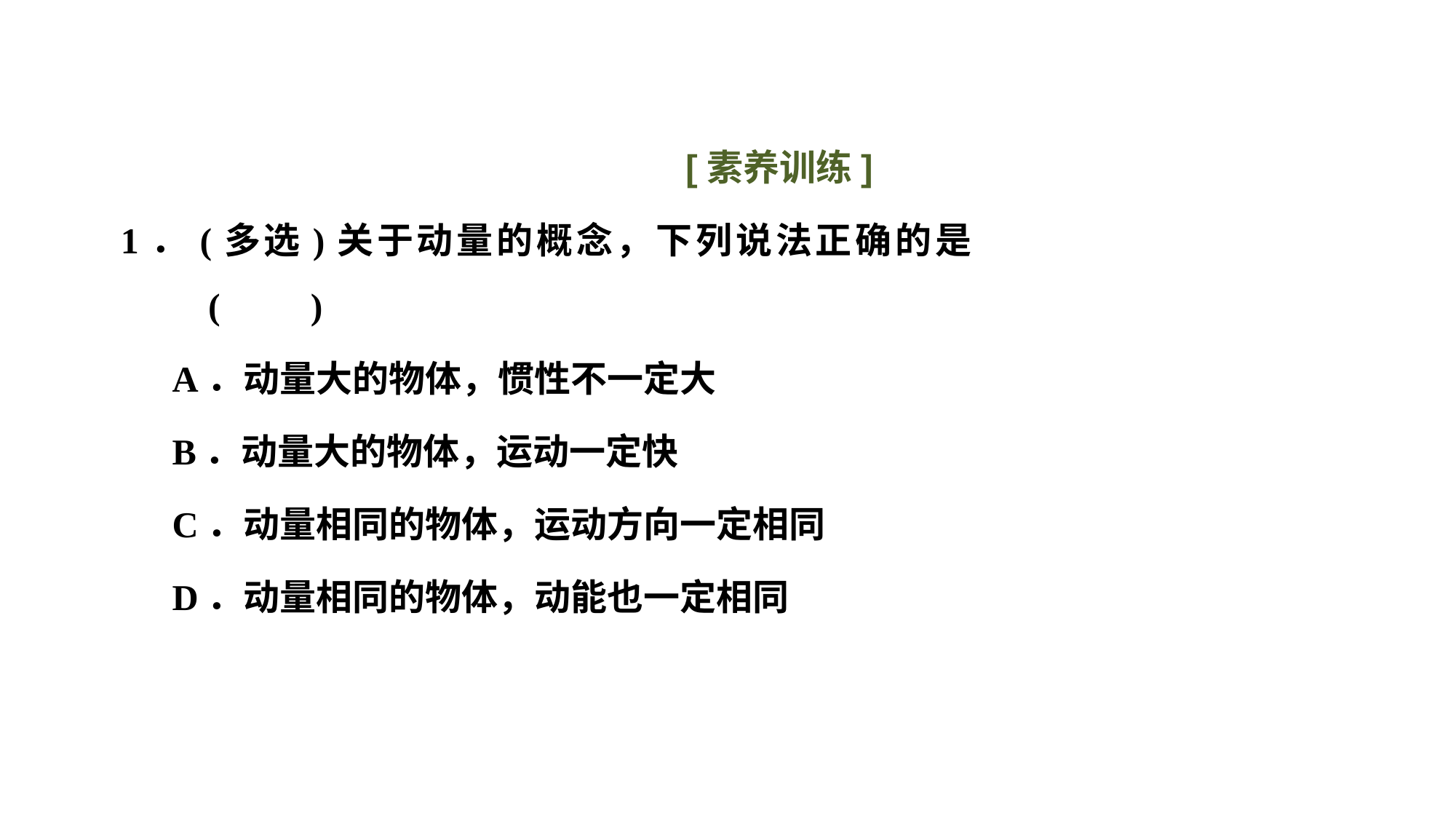

[素养训练]
1．(多选)关于动量的概念，下列说法正确的是					(　　)
A．动量大的物体，惯性不一定大
B．动量大的物体，运动一定快
C．动量相同的物体，运动方向一定相同
D．动量相同的物体，动能也一定相同